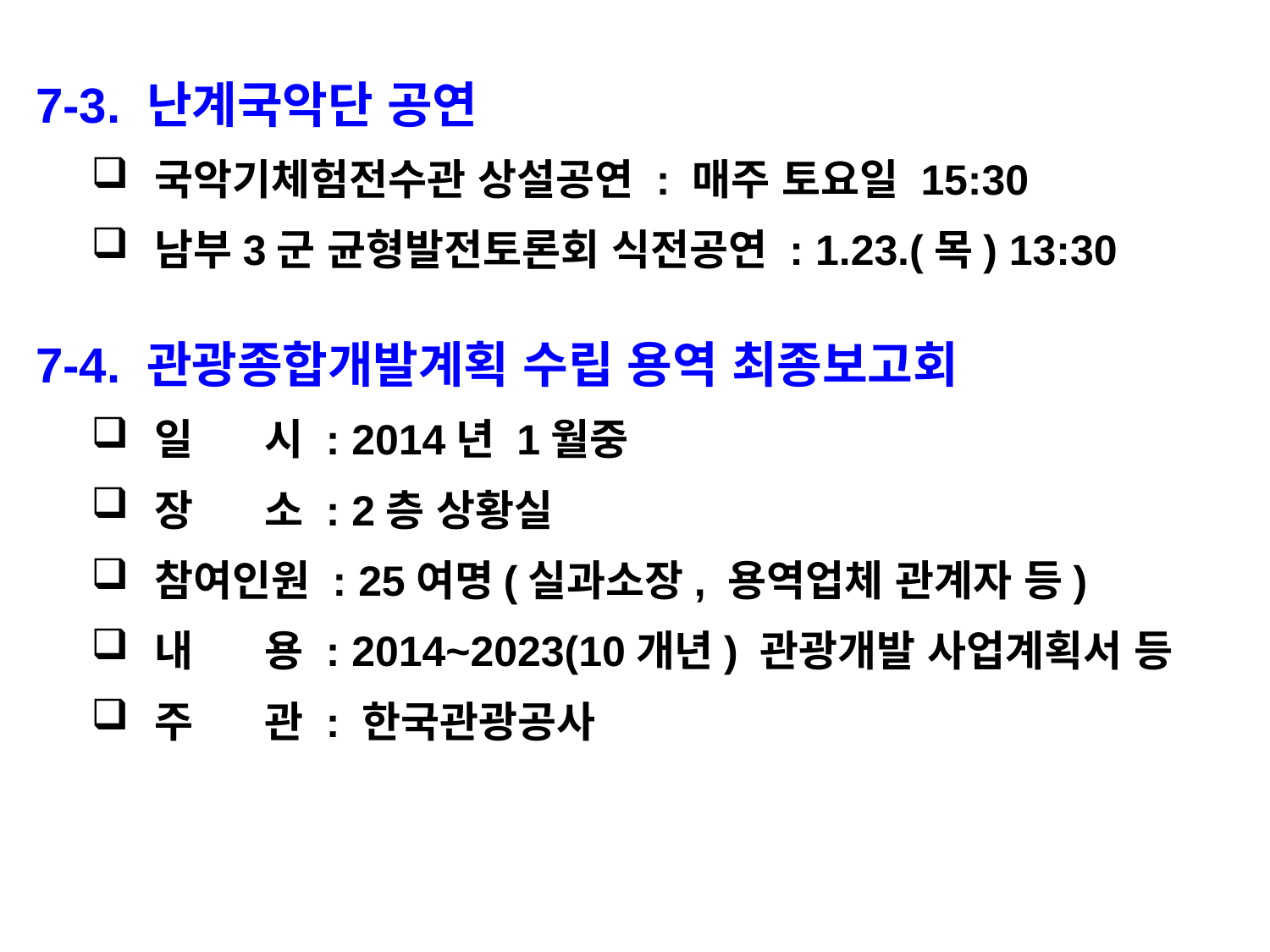

7-3. 난계국악단 공연
국악기체험전수관 상설공연 : 매주 토요일 15:30
남부3군 균형발전토론회 식전공연 : 1.23.(목) 13:30

7-4. 관광종합개발계획 수립 용역 최종보고회
일      시 : 2014년 1월중
장      소 : 2층 상황실
참여인원 : 25여명(실과소장, 용역업체 관계자 등)
내      용 : 2014~2023(10개년) 관광개발 사업계획서 등
주      관 : 한국관광공사